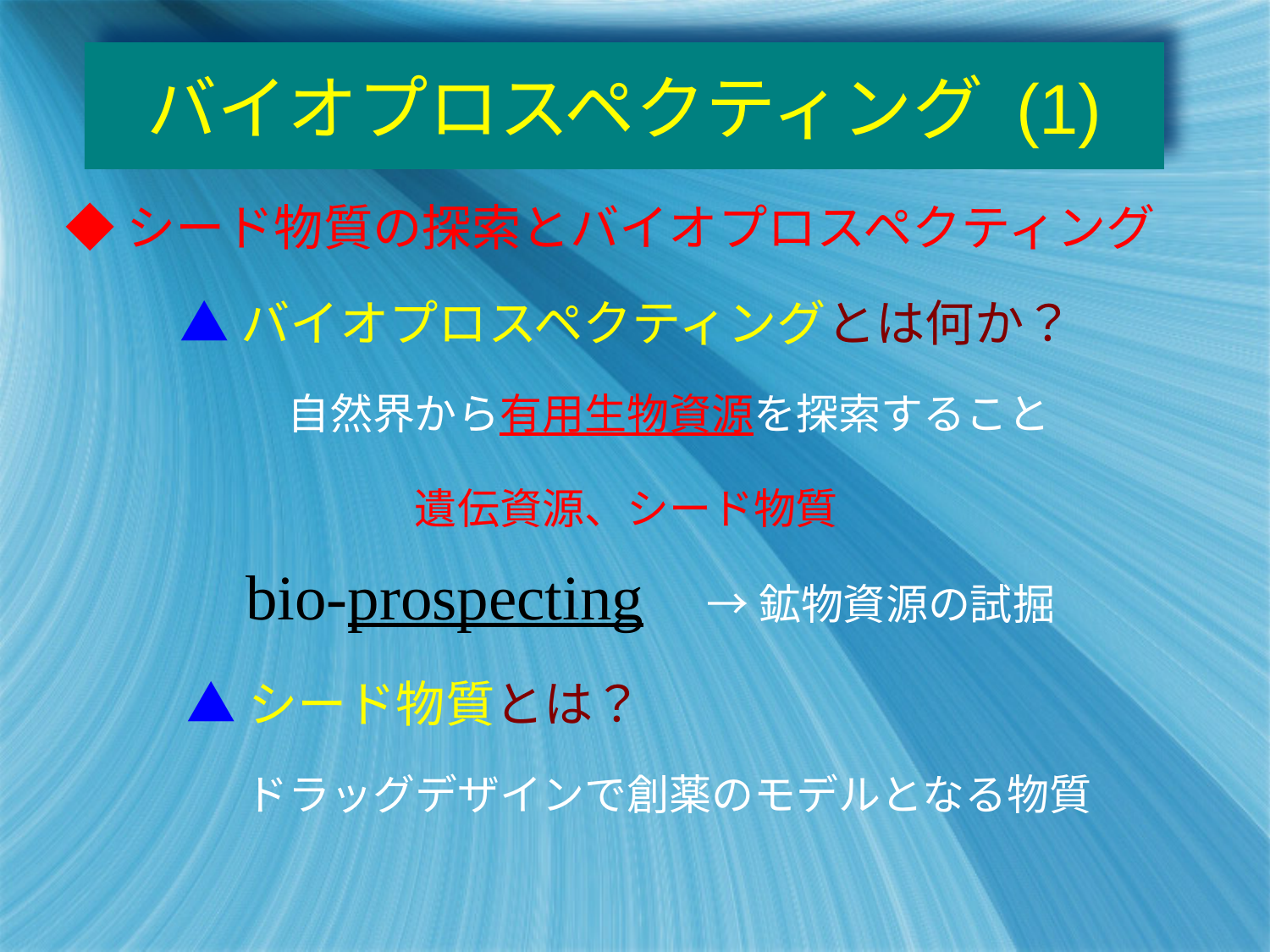

# バイオプロスペクティング (1)
◆シード物質の探索とバイオプロスペクティング
▲バイオプロスペクティングとは何か？
自然界から有用生物資源を探索すること
遺伝資源、シード物質
bio-prospecting
→鉱物資源の試掘
▲シード物質とは？
ドラッグデザインで創薬のモデルとなる物質